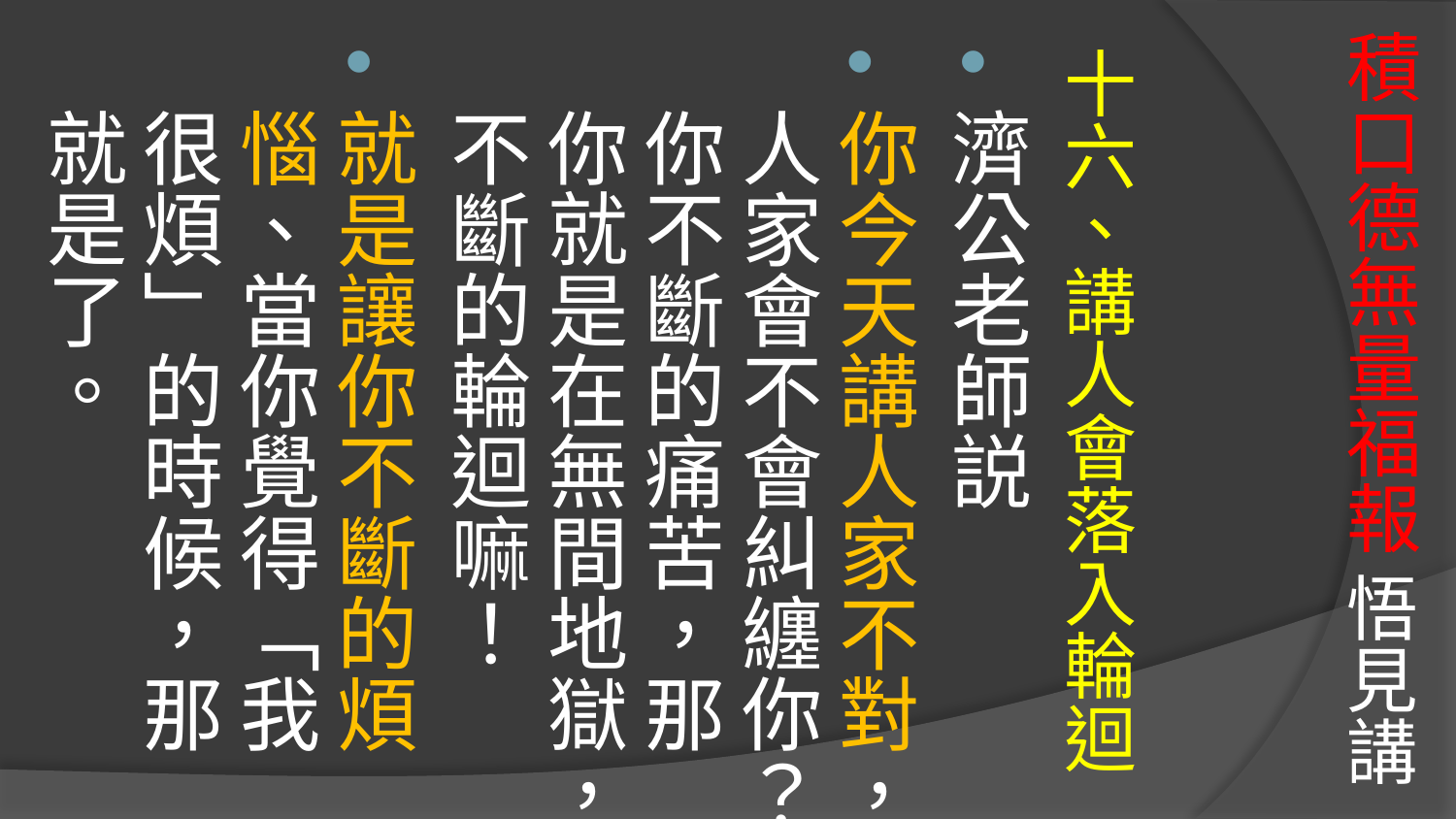

# 積口德無量福報 悟見講
十六、講人會落入輪迴
濟公老師説
你今天講人家不對，人家會不會糾纏你？你不斷的痛苦，那你就是在無間地獄，不斷的輪迴嘛！
就是讓你不斷的煩惱、當你覺得「我很煩」的時候，那就是了。